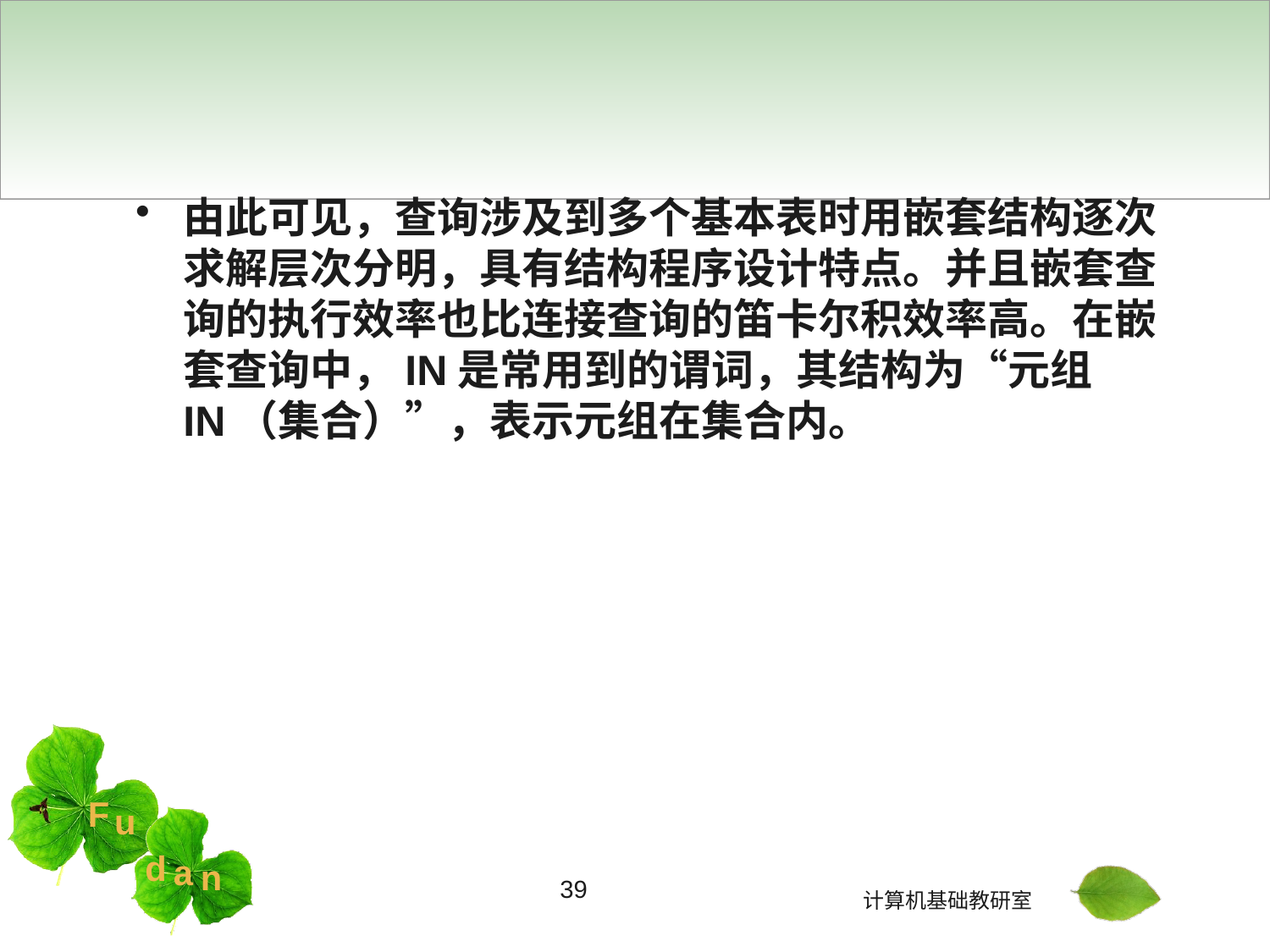

#
由此可见，查询涉及到多个基本表时用嵌套结构逐次求解层次分明，具有结构程序设计特点。并且嵌套查询的执行效率也比连接查询的笛卡尔积效率高。在嵌套查询中，IN是常用到的谓词，其结构为“元组IN（集合）”，表示元组在集合内。

39